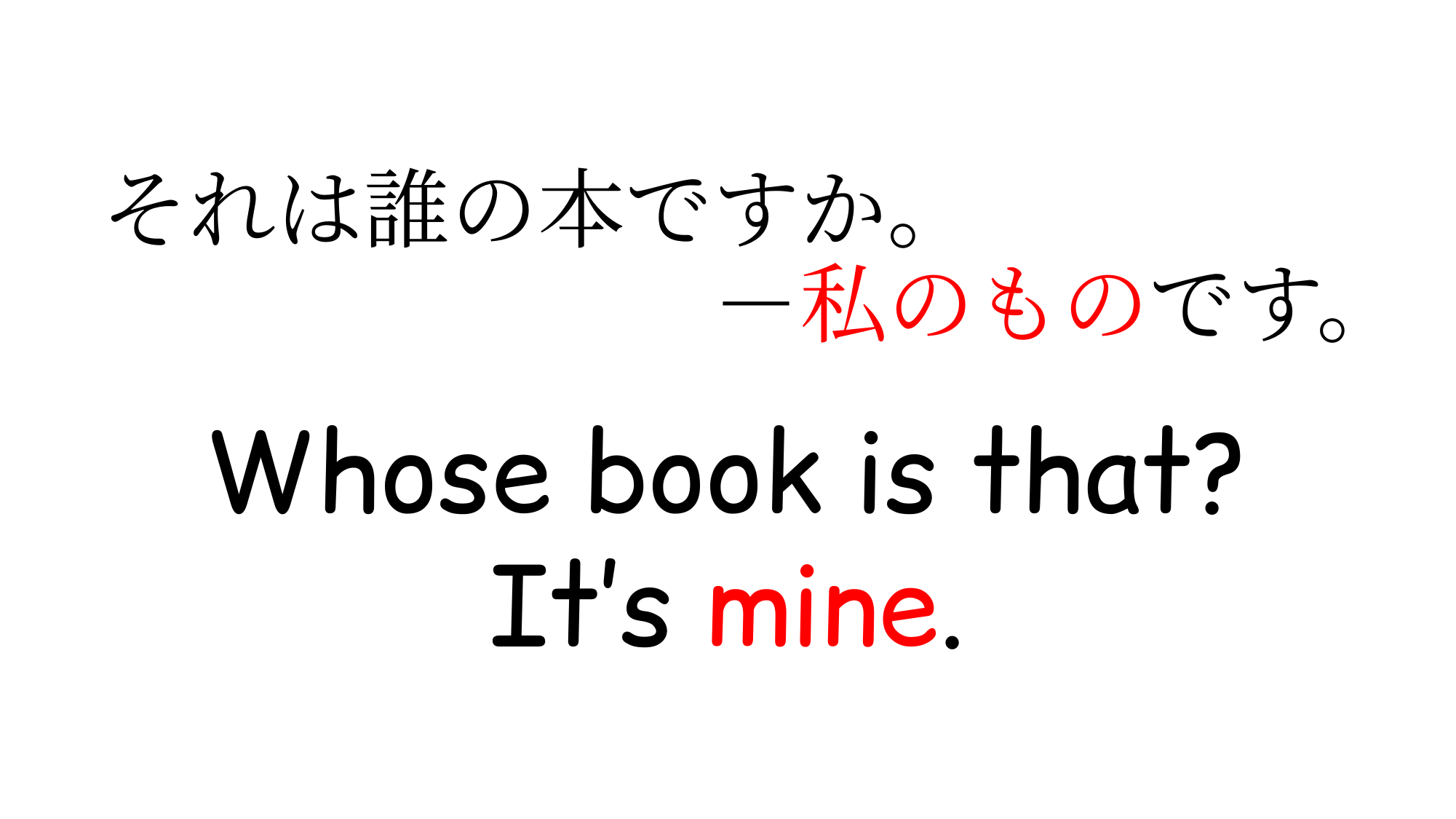

# それは誰の本ですか。 　　　　　　　－私のものです。
Whose book is that?
It’s mine.